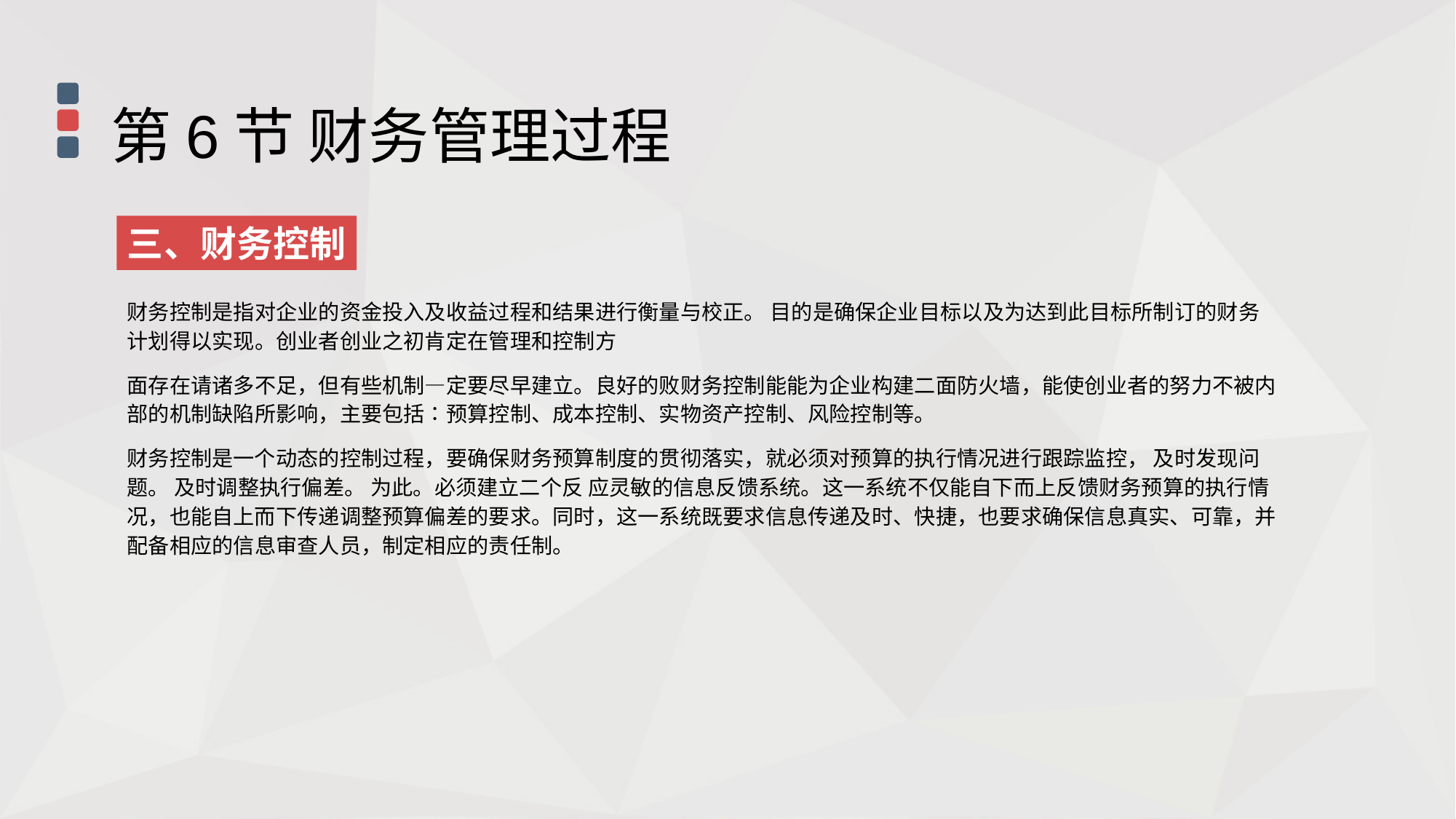

第6节 财务管理过程
三、财务控制
财务控制是指对企业的资金投入及收益过程和结果进行衡量与校正。 目的是确保企业目标以及为达到此目标所制订的财务计划得以实现。创业者创业之初肯定在管理和控制方
面存在请诸多不足，但有些机制—定要尽早建立。良好的败财务控制能能为企业构建二面防火墙，能使创业者的努力不被内部的机制缺陷所影响，主要包括∶预算控制、成本控制、实物资产控制、风险控制等。
财务控制是一个动态的控制过程，要确保财务预算制度的贯彻落实，就必须对预算的执行情况进行跟踪监控， 及时发现问题。 及时调整执行偏差。 为此。必须建立二个反 应灵敏的信息反馈系统。这一系统不仅能自下而上反馈财务预算的执行情况，也能自上而下传递调整预算偏差的要求。同时，这一系统既要求信息传递及时、快捷，也要求确保信息真实、可靠，并配备相应的信息审查人员，制定相应的责任制。